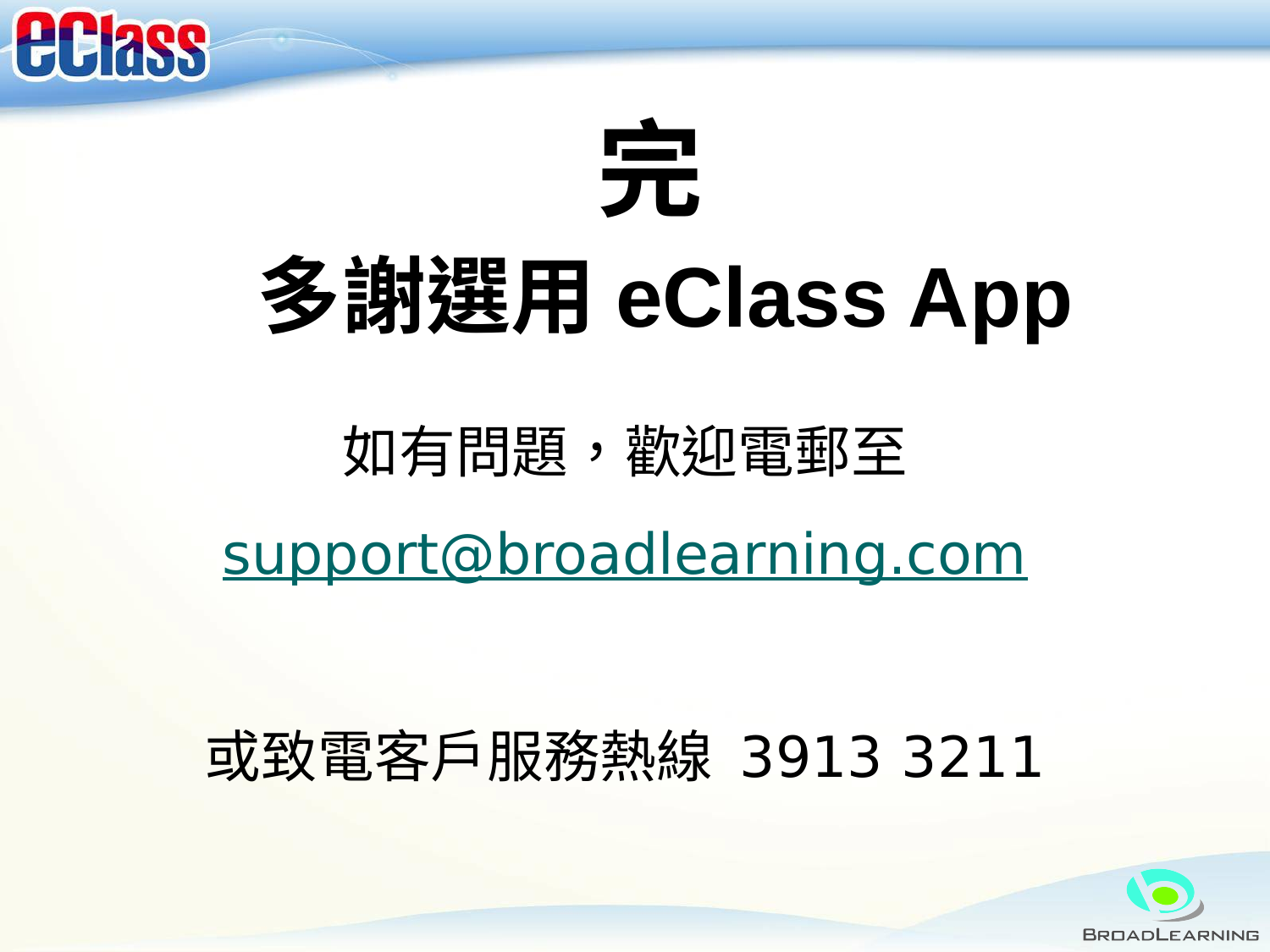

完
多謝選用eClass App

如有問題，歡迎電郵至
support@broadlearning.com

或致電客戶服務熱線 3913 3211